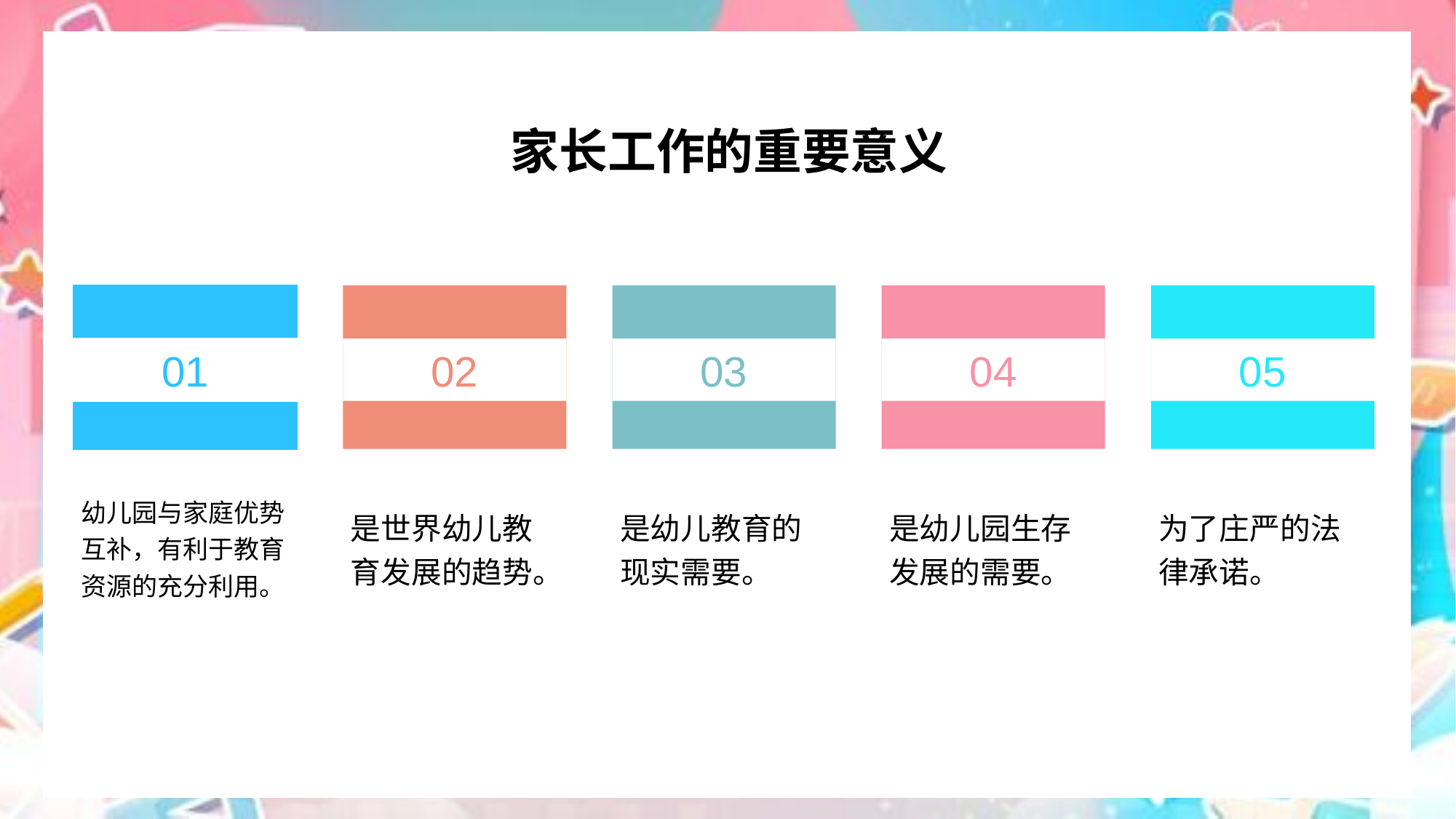

家长工作的重要意义

01
幼儿园与家庭优势互补，有利于教育资源的充分利用。

02
是世界幼儿教育发展的趋势。

03
是幼儿教育的现实需要。

04
是幼儿园生存发展的需要。

05
为了庄严的法律承诺。